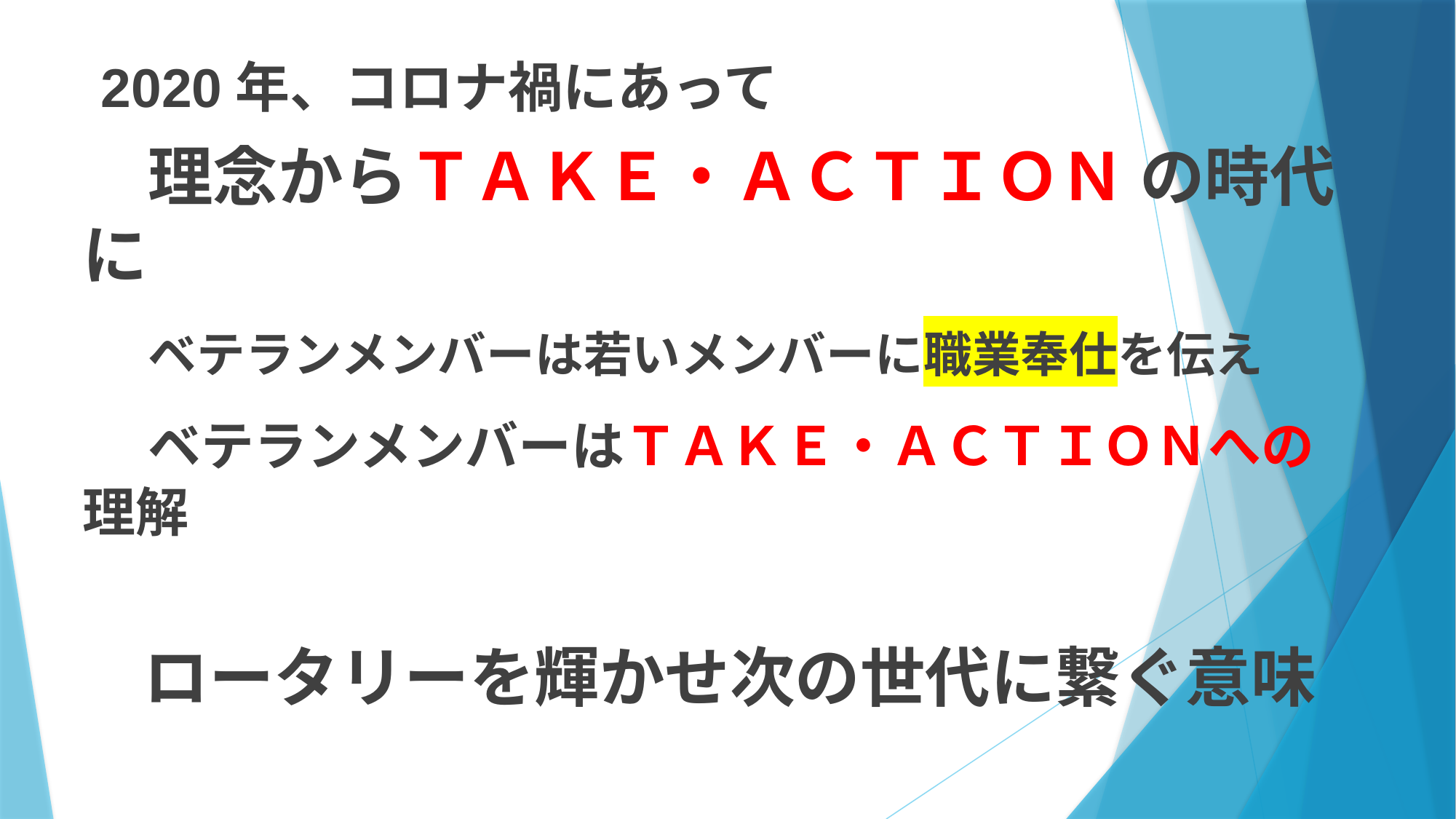

2020年、コロナ禍にあって
　理念からＴＡＫＥ・ＡＣＴＩＯＮ の時代に
　ベテランメンバーは若いメンバーに職業奉仕を伝え
　ベテランメンバーはＴＡＫＥ・ＡＣＴＩＯＮへの理解

    ロータリーを輝かせ次の世代に繋ぐ意味